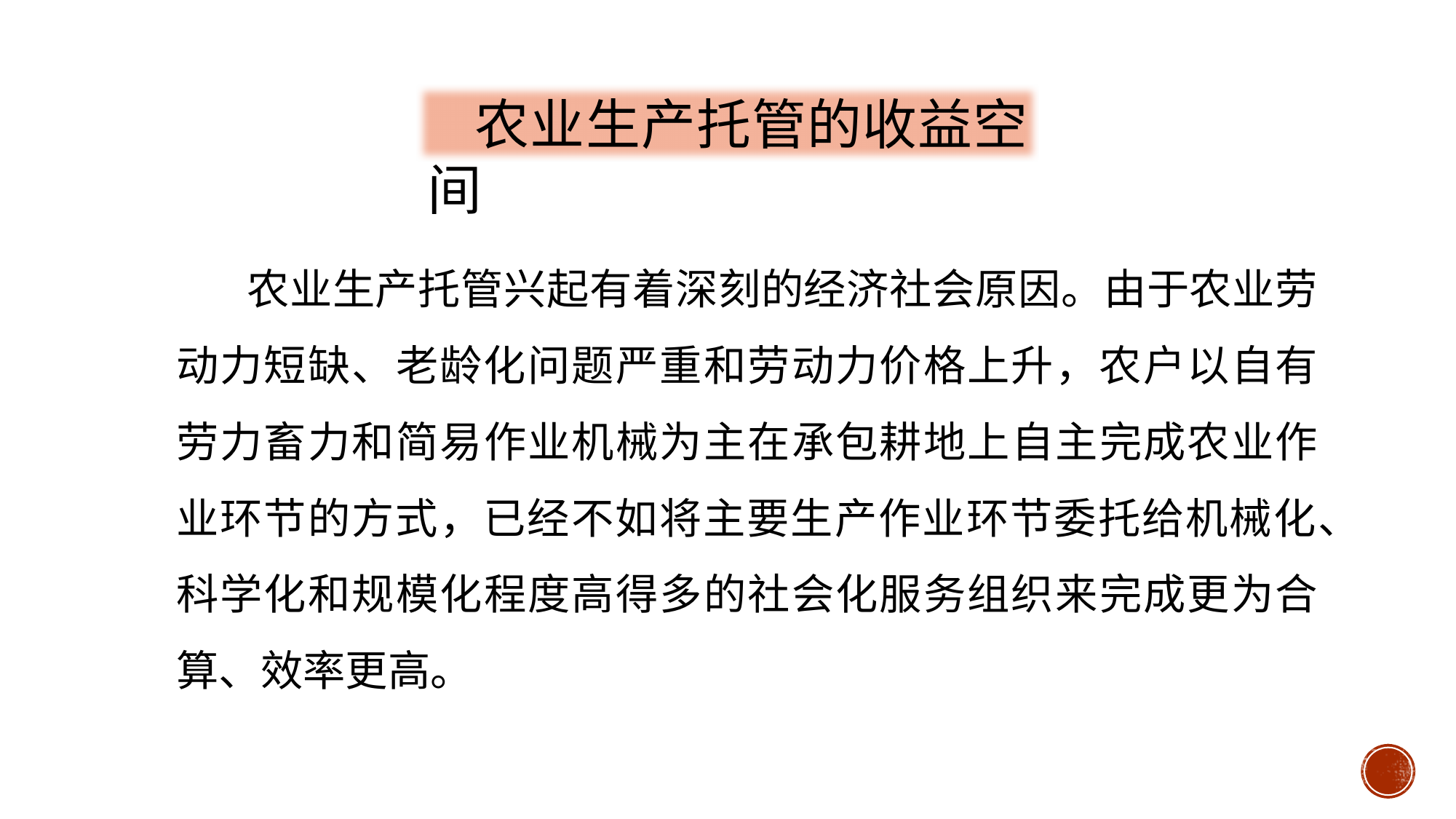

农业生产托管的收益空间
      农业生产托管兴起有着深刻的经济社会原因。由于农业劳动力短缺、老龄化问题严重和劳动力价格上升，农户以自有劳力畜力和简易作业机械为主在承包耕地上自主完成农业作业环节的方式，已经不如将主要生产作业环节委托给机械化、科学化和规模化程度高得多的社会化服务组织来完成更为合算、效率更高。